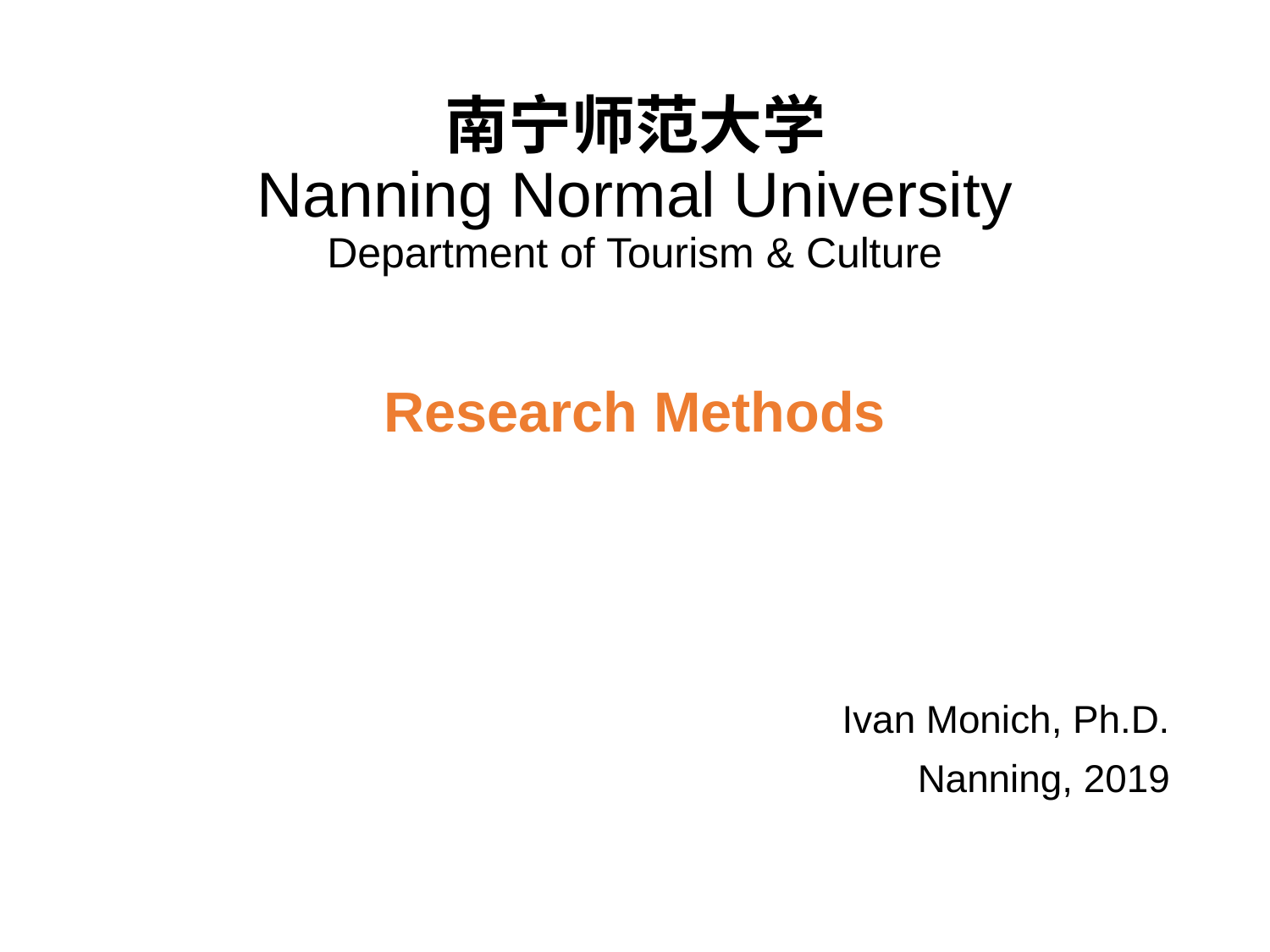

# 南宁师范大学 Nanning Normal University Department of Tourism & Culture

Research Methods

Ivan Monich, Ph.D.
Nanning, 2019